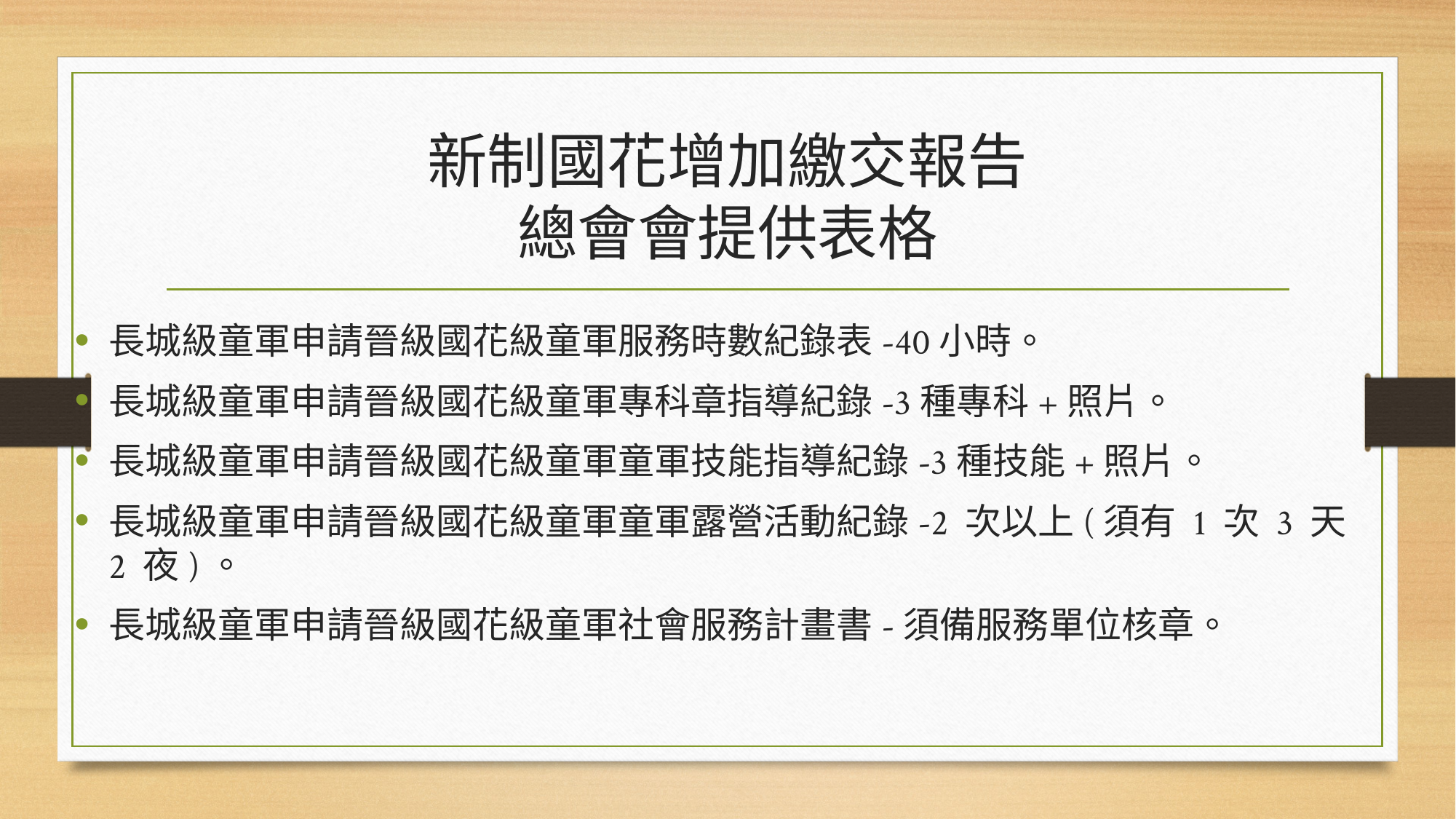

# 新制國花增加繳交報告 總會會提供表格
長城級童軍申請晉級國花級童軍服務時數紀錄表-40小時。
長城級童軍申請晉級國花級童軍專科章指導紀錄-3種專科+照片。
長城級童軍申請晉級國花級童軍童軍技能指導紀錄-3種技能+照片。
長城級童軍申請晉級國花級童軍童軍露營活動紀錄-2 次以上(須有 1 次 3 天 2 夜)。
長城級童軍申請晉級國花級童軍社會服務計畫書-須備服務單位核章。